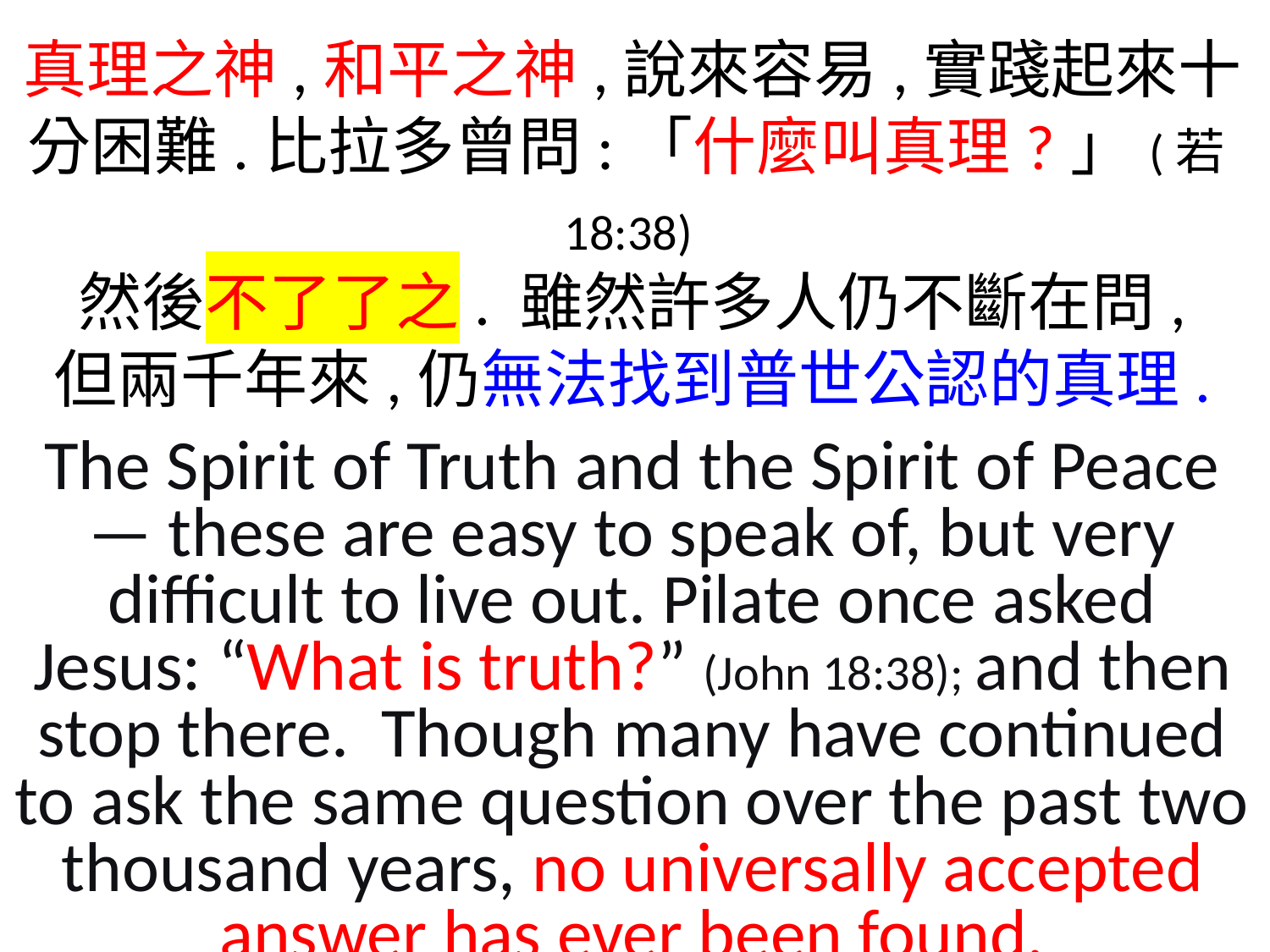

真理之神,和平之神,說來容易,實踐起來十分困難.比拉多曾問:「什麼叫真理?」(若18:38)
然後不了了之. 雖然許多人仍不斷在問,
但兩千年來,仍無法找到普世公認的真理.
The Spirit of Truth and the Spirit of Peace — these are easy to speak of, but very difficult to live out. Pilate once asked Jesus: “What is truth?” (John 18:38); and then stop there.  Though many have continued to ask the same question over the past two thousand years, no universally accepted answer has ever been found.